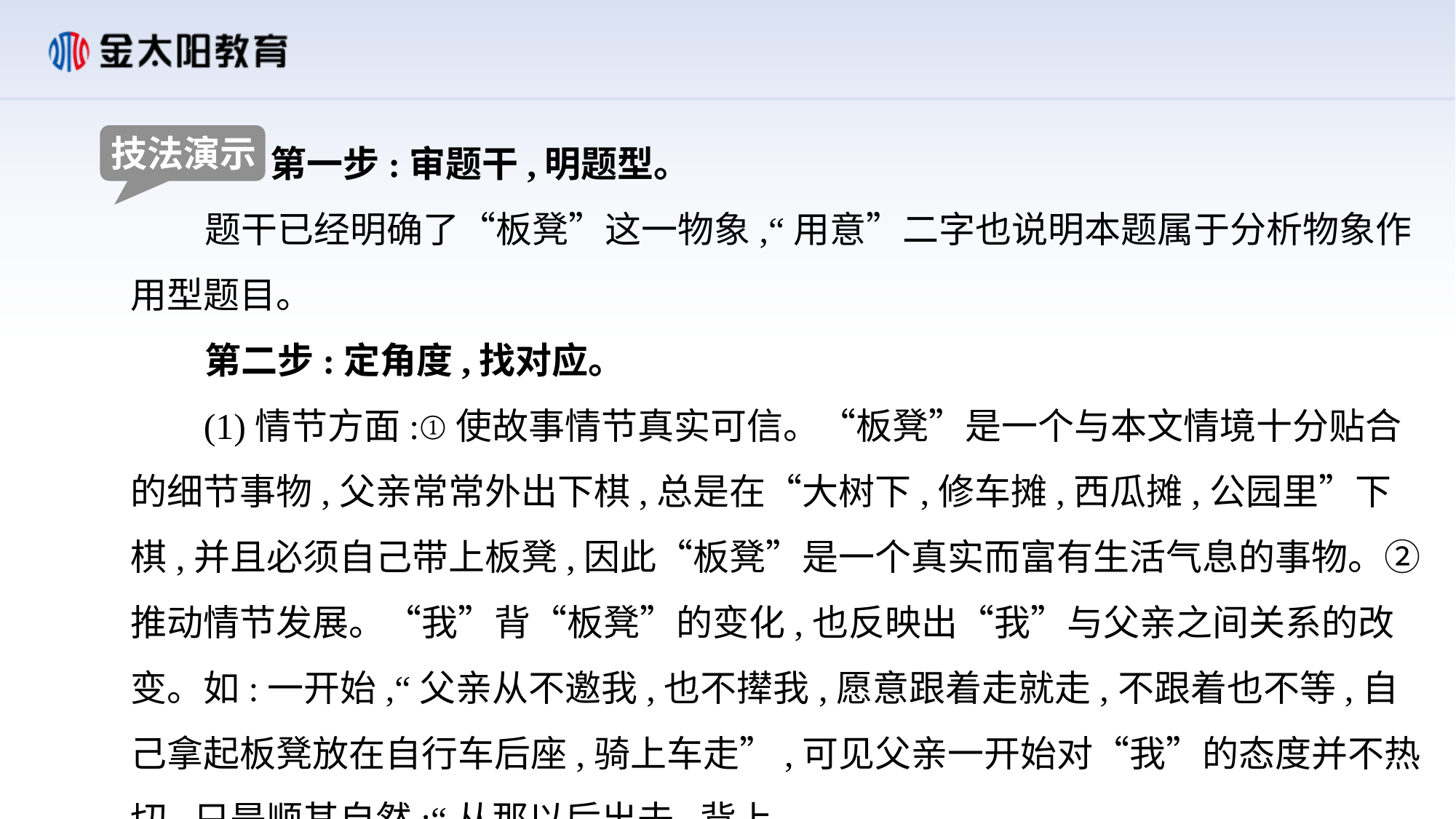

第一步:审题干,明题型。
        题干已经明确了“板凳”这一物象,“用意”二字也说明本题属于分析物象作用型题目。
        第二步:定角度,找对应。
        (1)情节方面:①使故事情节真实可信。“板凳”是一个与本文情境十分贴合的细节事物,父亲常常外出下棋,总是在“大树下,修车摊,西瓜摊,公园里”下棋,并且必须自己带上板凳,因此“板凳”是一个真实而富有生活气息的事物。②推动情节发展。“我”背“板凳”的变化,也反映出“我”与父亲之间关系的改变。如:一开始,“父亲从不邀我,也不撵我,愿意跟着走就走,不跟着也不等,自己拿起板凳放在自行车后座,骑上车走”,可见父亲一开始对“我”的态度并不热切,只是顺其自然;“从那以后出去,背上